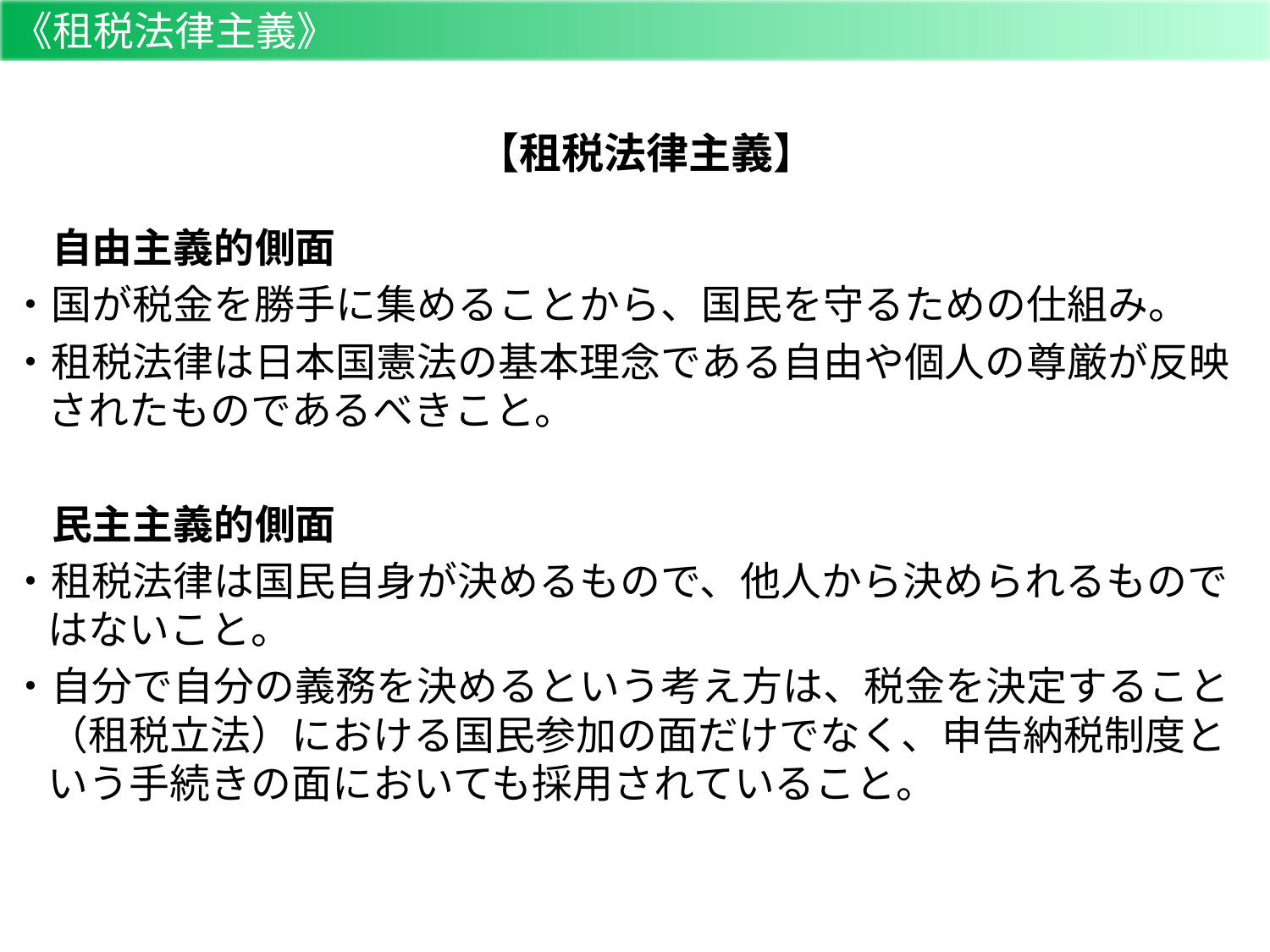

《租税法律主義》
【租税法律主義】
　自由主義的側面
・国が税金を勝手に集めることから、国民を守るための仕組み。
・租税法律は日本国憲法の基本理念である自由や個人の尊厳が反映されたものであるべきこと。

　民主主義的側面
・租税法律は国民自身が決めるもので、他人から決められるものではないこと。
・自分で自分の義務を決めるという考え方は、税金を決定すること（租税立法）における国民参加の面だけでなく、申告納税制度という手続きの面においても採用されていること。